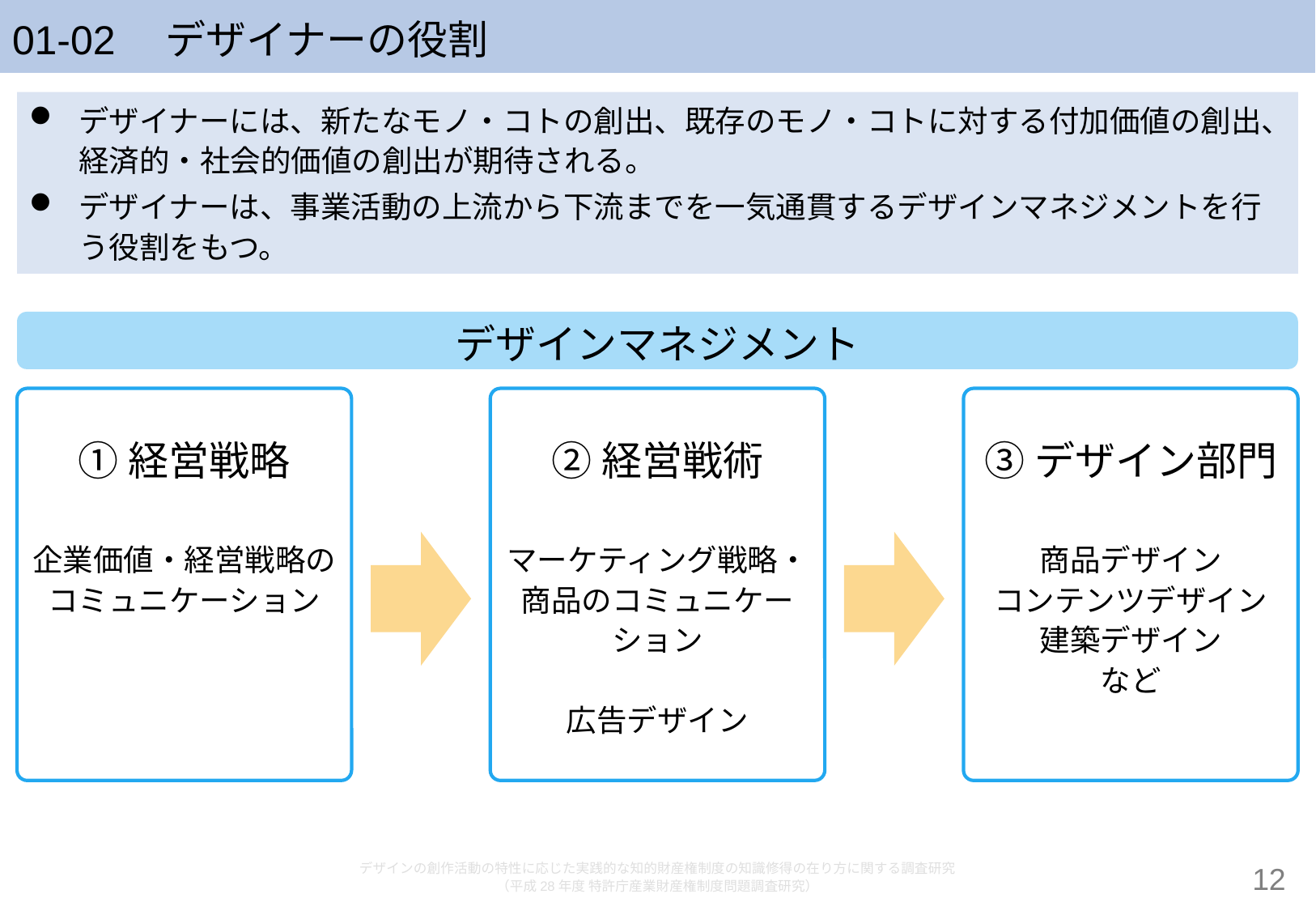

# 01-02　デザイナーの役割
デザイナーには、新たなモノ・コトの創出、既存のモノ・コトに対する付加価値の創出、経済的・社会的価値の創出が期待される。
デザイナーは、事業活動の上流から下流までを一気通貫するデザインマネジメントを行う役割をもつ。
デザインマネジメント
①経営戦略

企業価値・経営戦略のコミュニケーション

②経営戦術

マーケティング戦略・商品のコミュニケーション

広告デザイン
③デザイン部門

商品デザイン
コンテンツデザイン
建築デザイン
など

デザインの創作活動の特性に応じた実践的な知的財産権制度の知識修得の在り方に関する調査研究
（平成28年度 特許庁産業財産権制度問題調査研究）
12